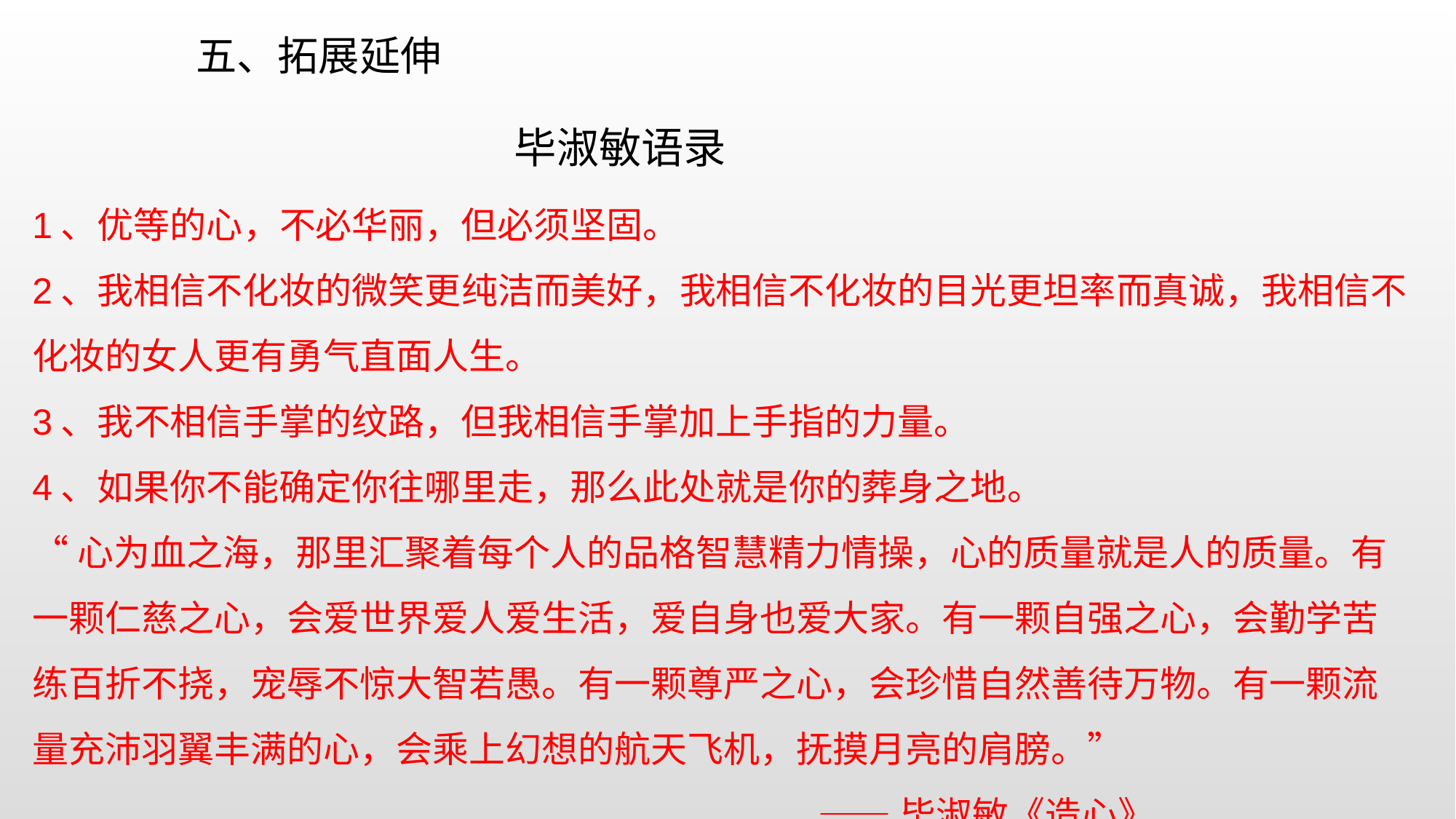

五、拓展延伸

毕淑敏语录
1、优等的心，不必华丽，但必须坚固。
2、我相信不化妆的微笑更纯洁而美好，我相信不化妆的目光更坦率而真诚，我相信不化妆的女人更有勇气直面人生。
3、我不相信手掌的纹路，但我相信手掌加上手指的力量。
4、如果你不能确定你往哪里走，那么此处就是你的葬身之地。
“心为血之海，那里汇聚着每个人的品格智慧精力情操，心的质量就是人的质量。有一颗仁慈之心，会爱世界爱人爱生活，爱自身也爱大家。有一颗自强之心，会勤学苦练百折不挠，宠辱不惊大智若愚。有一颗尊严之心，会珍惜自然善待万物。有一颗流量充沛羽翼丰满的心，会乘上幻想的航天飞机，抚摸月亮的肩膀。”
                                                                                                ——毕淑敏《造心》